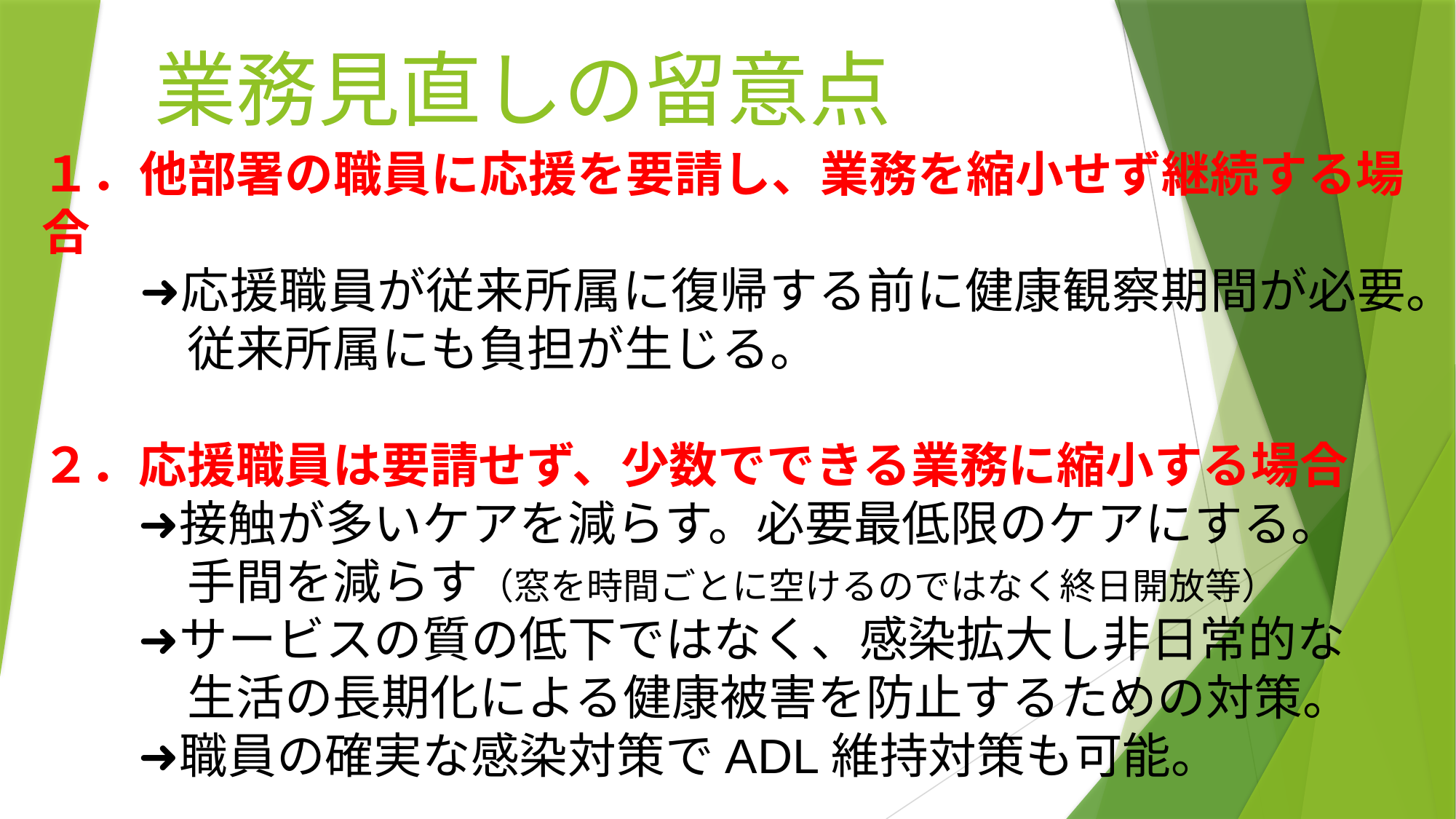

# 業務見直しの留意点
１．他部署の職員に応援を要請し、業務を縮小せず継続する場合
　　➜応援職員が従来所属に復帰する前に健康観察期間が必要。
　　　従来所属にも負担が生じる。

２．応援職員は要請せず、少数でできる業務に縮小する場合
　　➜接触が多いケアを減らす。必要最低限のケアにする。
　　　手間を減らす（窓を時間ごとに空けるのではなく終日開放等）
　　➜サービスの質の低下ではなく、感染拡大し非日常的な
　　　生活の長期化による健康被害を防止するための対策。
　　➜職員の確実な感染対策でADL維持対策も可能。